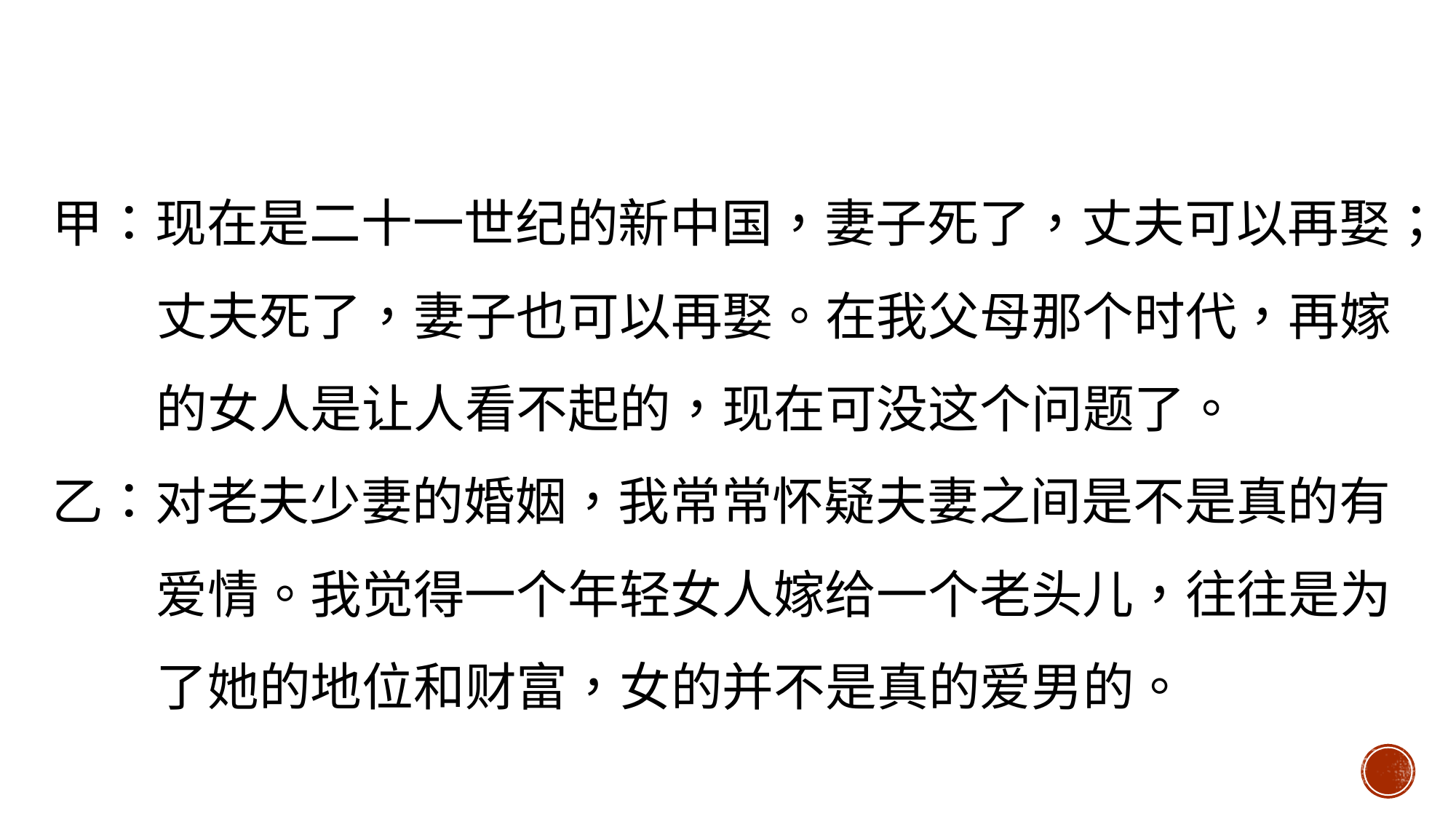

甲：现在是二十一世纪的新中国，妻子死了，丈夫可以再娶；
        丈夫死了，妻子也可以再娶。在我父母那个时代，再嫁
        的女人是让人看不起的，现在可没这个问题了。
乙：对老夫少妻的婚姻，我常常怀疑夫妻之间是不是真的有
        爱情。我觉得一个年轻女人嫁给一个老头儿，往往是为
        了她的地位和财富，女的并不是真的爱男的。